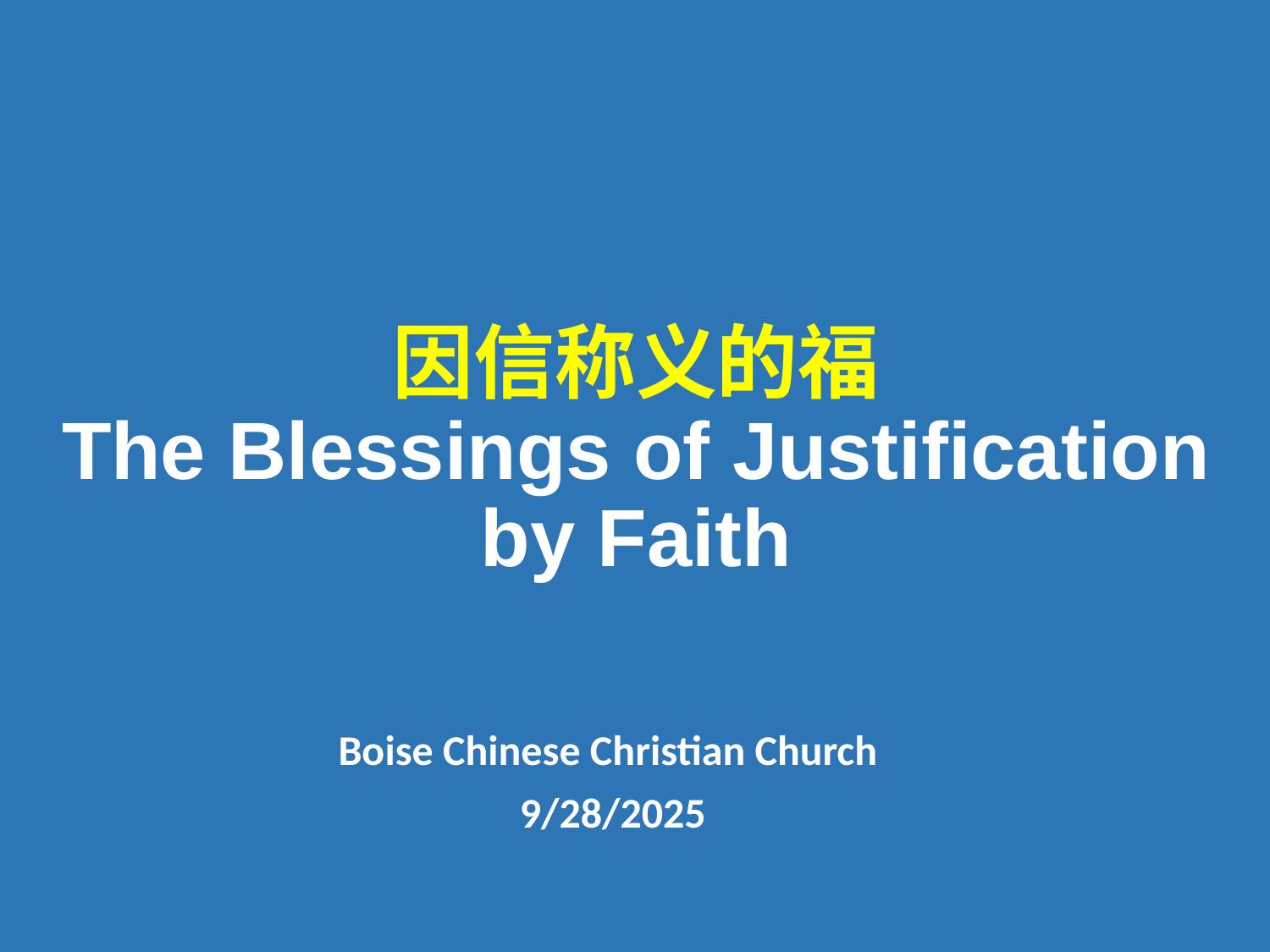

# 因信称义的福 The Blessings of Justification by Faith
Boise Chinese Christian Church
9/28/2025